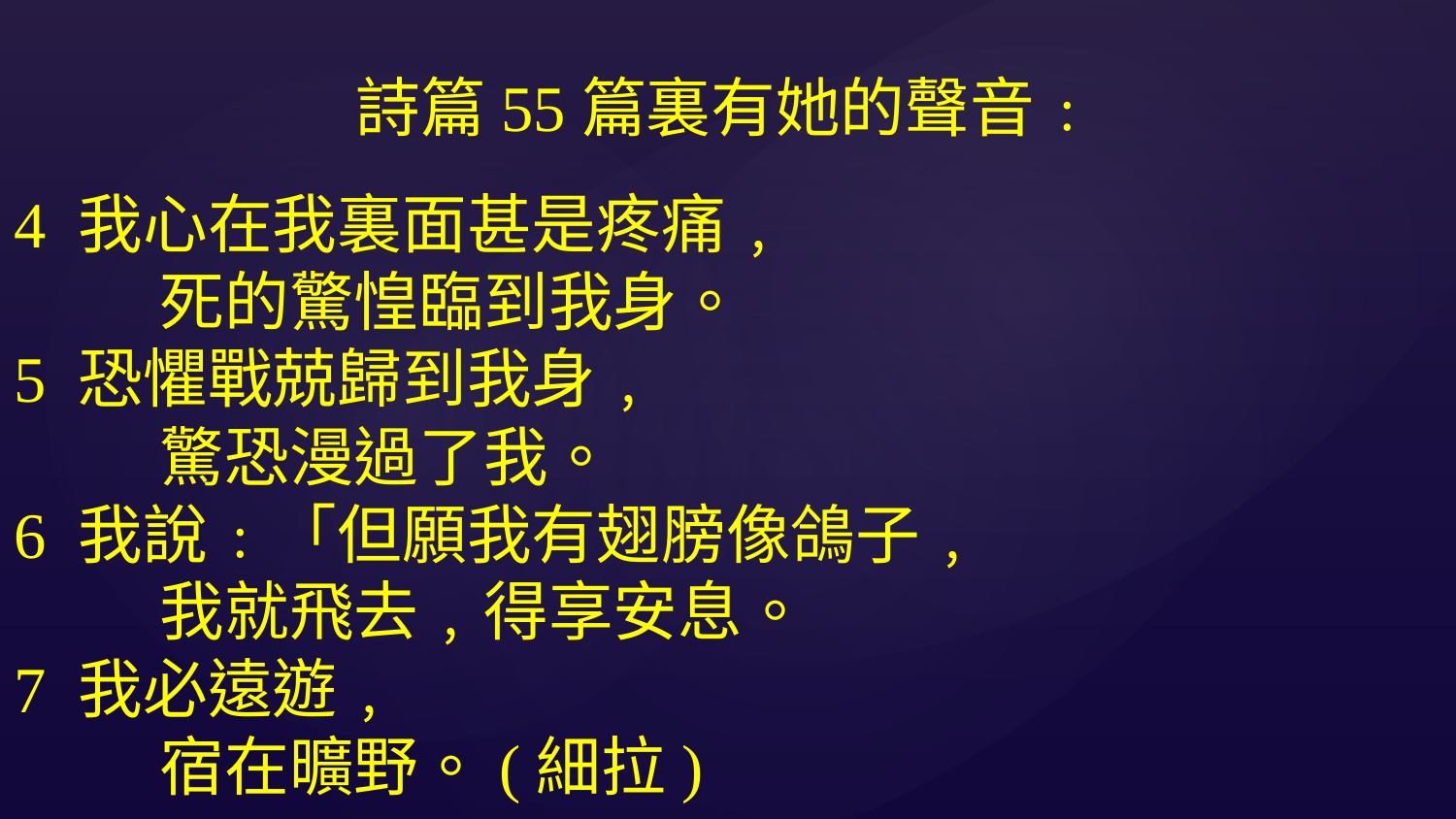

詩篇55篇裏有她的聲音﹕

4 我心在我裏面甚是疼痛﹐
	死的驚惶臨到我身。
5 恐懼戰兢歸到我身﹐
	驚恐漫過了我。
6 我說﹕「但願我有翅膀像鴿子﹐
	我就飛去﹐得享安息。
7 我必遠遊﹐
	宿在曠野。(細拉)